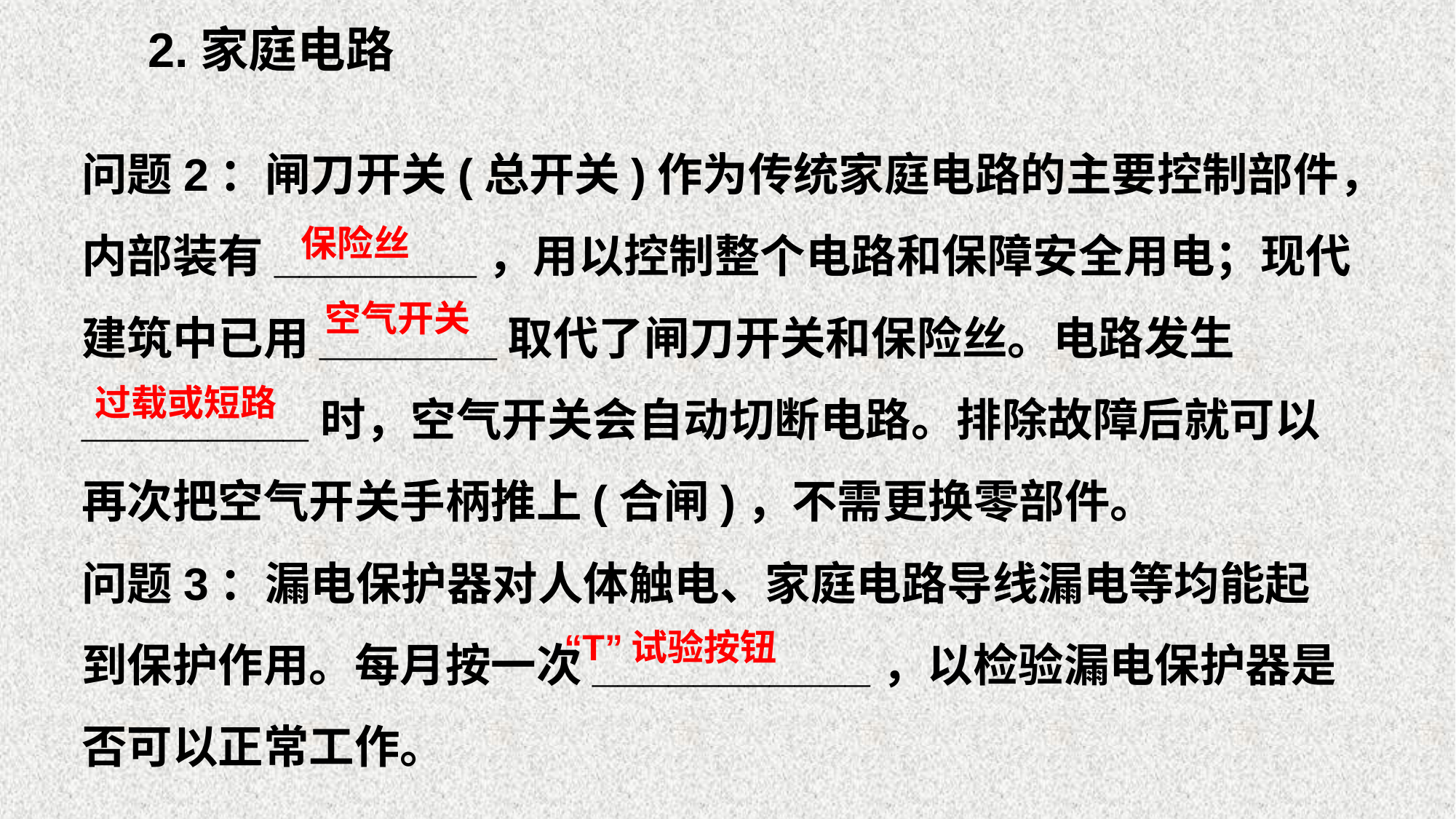

2.家庭电路
问题2：闸刀开关(总开关)作为传统家庭电路的主要控制部件，内部装有________，用以控制整个电路和保障安全用电；现代建筑中已用_______取代了闸刀开关和保险丝。电路发生_________时，空气开关会自动切断电路。排除故障后就可以再次把空气开关手柄推上(合闸)，不需更换零部件。
问题3：漏电保护器对人体触电、家庭电路导线漏电等均能起到保护作用。每月按一次___________，以检验漏电保护器是否可以正常工作。
保险丝
空气开关
过载或短路
“T”试验按钮